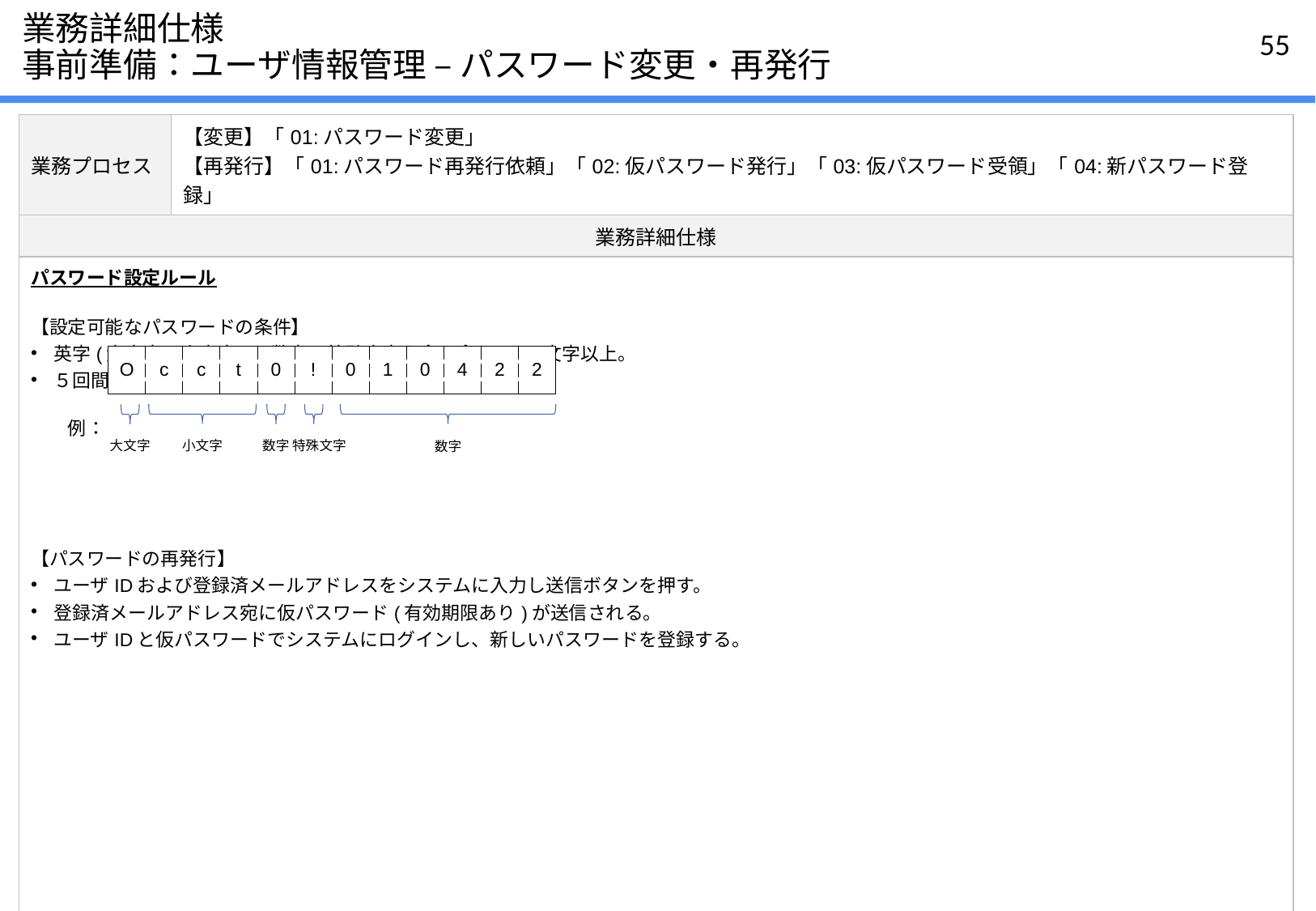

# 業務詳細仕様 事前準備：ユーザ情報管理 – パスワード変更・再発行
| 業務プロセス | 【変更】「01:パスワード変更」 【再発行】「01:パスワード再発行依頼」「02:仮パスワード発行」「03:仮パスワード受領」「04:新パスワード登録」 |
| --- | --- |
| 業務詳細仕様 |  |
| パスワード設定ルール 【設定可能なパスワードの条件】 英字(大文字・小文字)、数字、特殊文字を全て含む、12文字以上。 ５回間違えた場合、当該ユーザIDをロックする。 　　例： 【パスワードの再発行】 ユーザIDおよび登録済メールアドレスをシステムに入力し送信ボタンを押す。 登録済メールアドレス宛に仮パスワード(有効期限あり)が送信される。 ユーザIDと仮パスワードでシステムにログインし、新しいパスワードを登録する。 |  |

| O | c | c | t | 0 | ! | 0 | 1 | 0 | 4 | 2 | 2 |
| --- | --- | --- | --- | --- | --- | --- | --- | --- | --- | --- | --- |

特殊文字
数字
大文字
小文字
数字